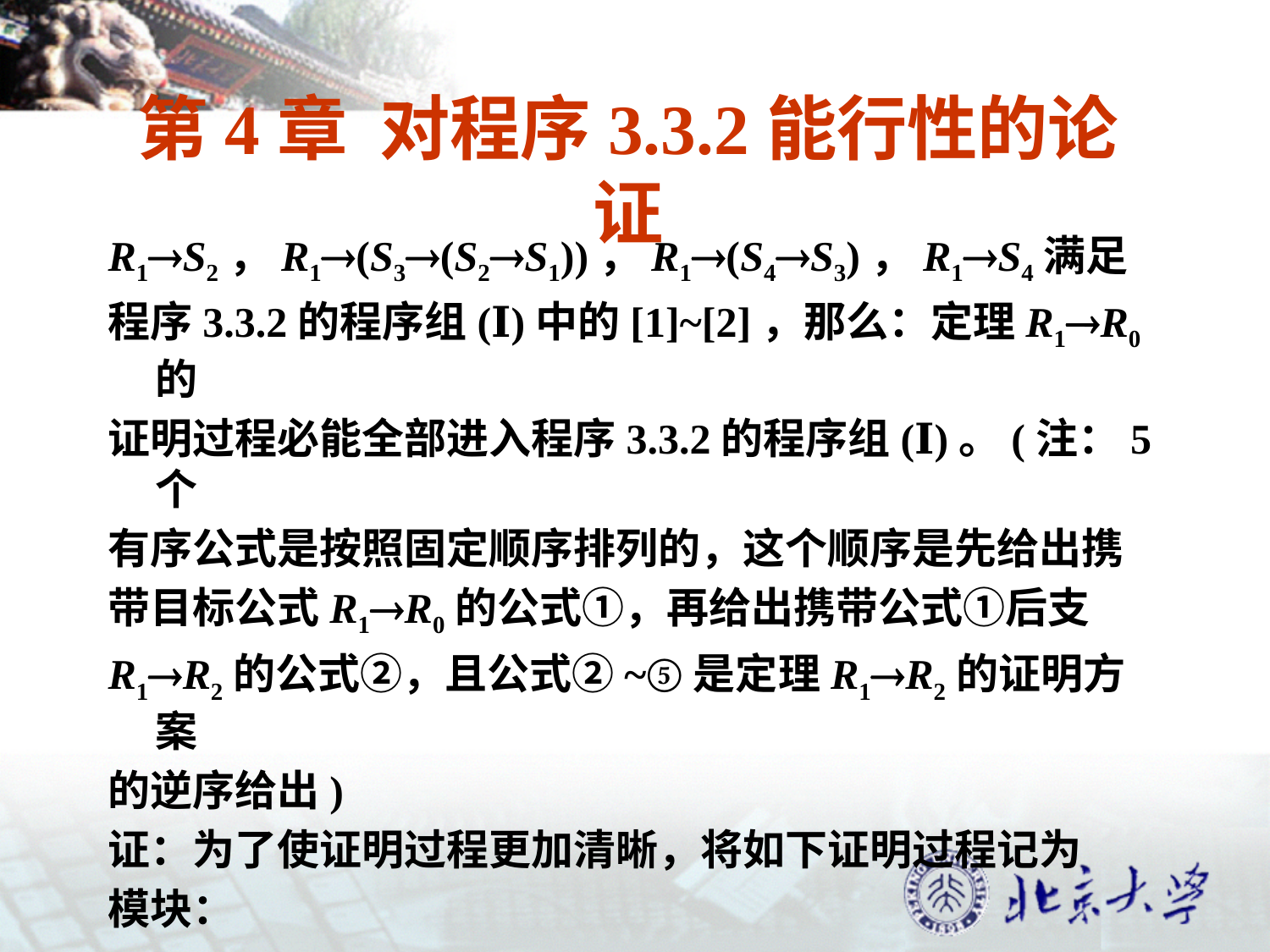

# 第4章  对程序3.3.2能行性的论证
R1→S2，R1→(S3→(S2→S1))，R1→(S4→S3)，R1→S4满足
程序3.3.2的程序组(Ⅰ)中的[1]~[2]，那么：定理R1→R0的
证明过程必能全部进入程序3.3.2的程序组(Ⅰ)。(注：5个
有序公式是按照固定顺序排列的，这个顺序是先给出携
带目标公式R1→R0的公式①，再给出携带公式①后支
R1→R2的公式②，且公式②~⑤是定理R1→R2的证明方案
的逆序给出)
证：为了使证明过程更加清晰，将如下证明过程记为
模块：
1，A→(B→C)